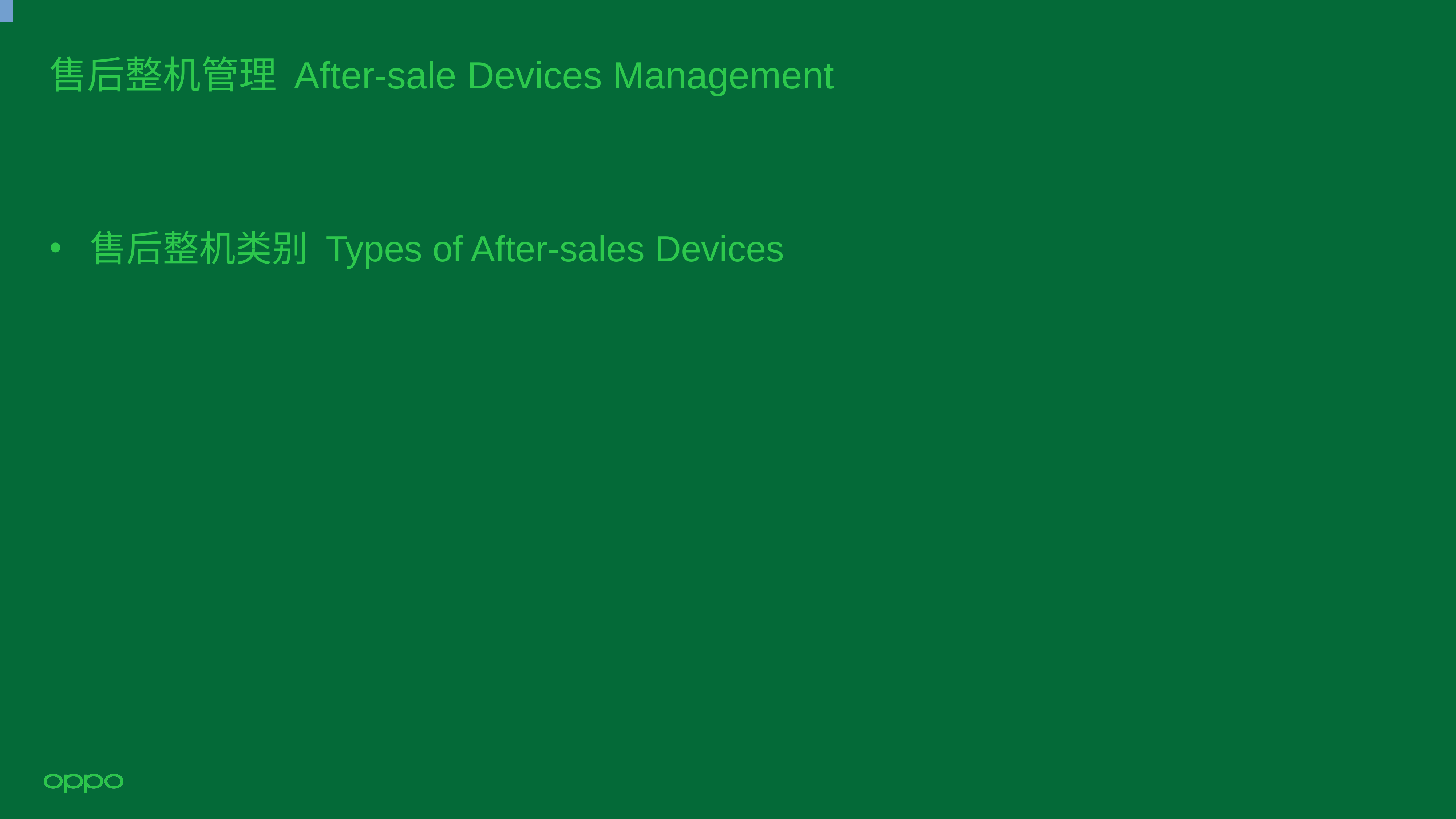

# 售后整机管理 After-sale Devices Management
售后整机类别 Types of After-sales Devices